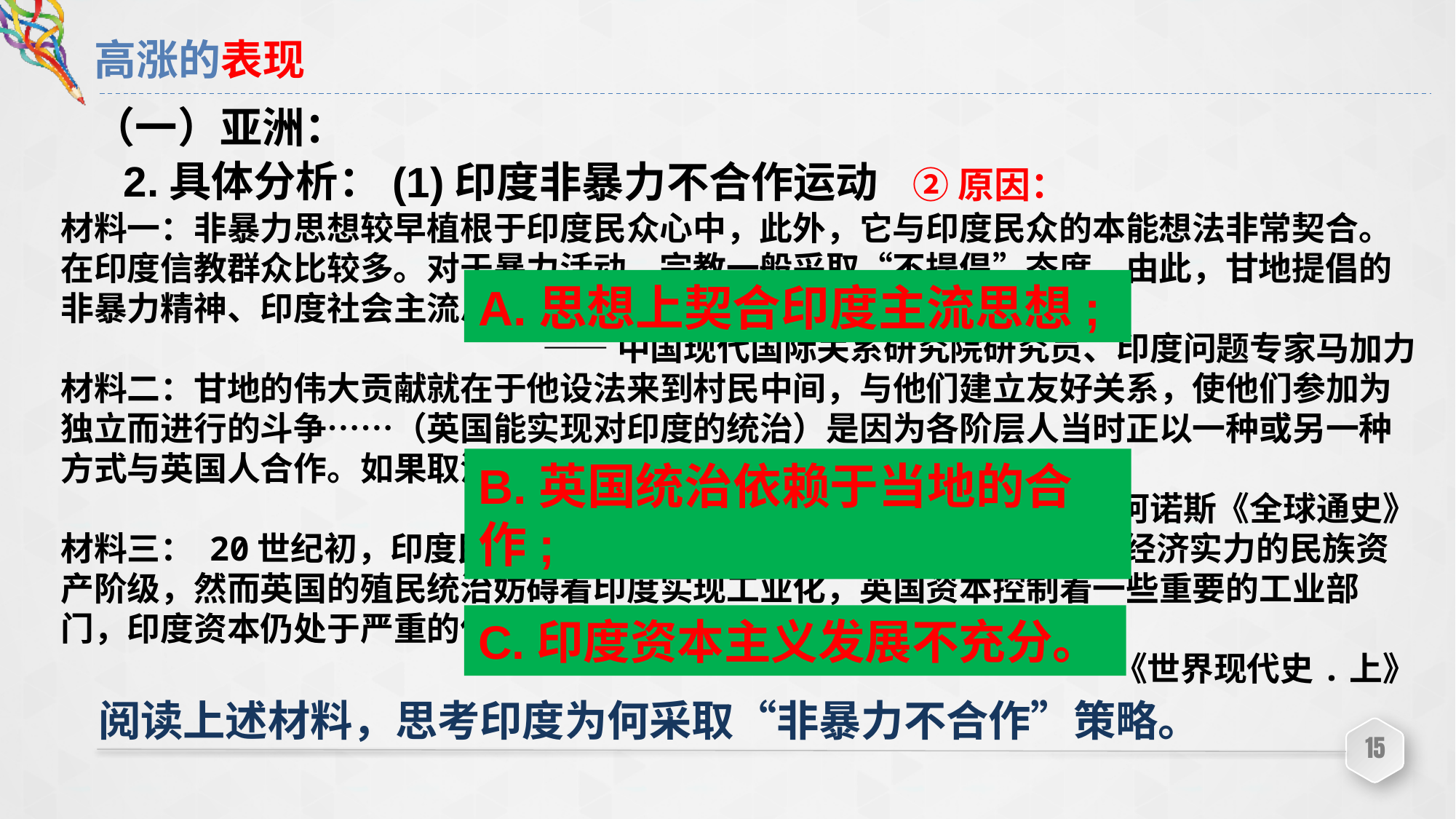

# 高涨的表现
（一）亚洲：
(1)印度非暴力不合作运动
2.具体分析：
②原因：
材料一：非暴力思想较早植根于印度民众心中，此外，它与印度民众的本能想法非常契合。在印度信教群众比较多。对于暴力活动，宗教一般采取“不提倡”态度。由此，甘地提倡的非暴力精神、印度社会主流思想以及印度宗教教义，三者吻合。
——中国现代国际关系研究院研究员、印度问题专家马加力
材料二：甘地的伟大贡献就在于他设法来到村民中间，与他们建立友好关系，使他们参加为独立而进行的斗争……（英国能实现对印度的统治）是因为各阶层人当时正以一种或另一种方式与英国人合作。如果取消这种合作，英国的统治必将崩溃。
——斯塔夫里阿诺斯《全球通史》
材料三： 20世纪初，印度民族资本主义虽得到较快增长，有了具备一定经济实力的民族资产阶级，然而英国的殖民统治妨碍着印度实现工业化，英国资本控制着一些重要的工业部门，印度资本仍处于严重的依附地位。
                                        ——《世界现代史.上》
A.思想上契合印度主流思想;
B.英国统治依赖于当地的合作;
C.印度资本主义发展不充分。
阅读上述材料，思考印度为何采取“非暴力不合作”策略。
15